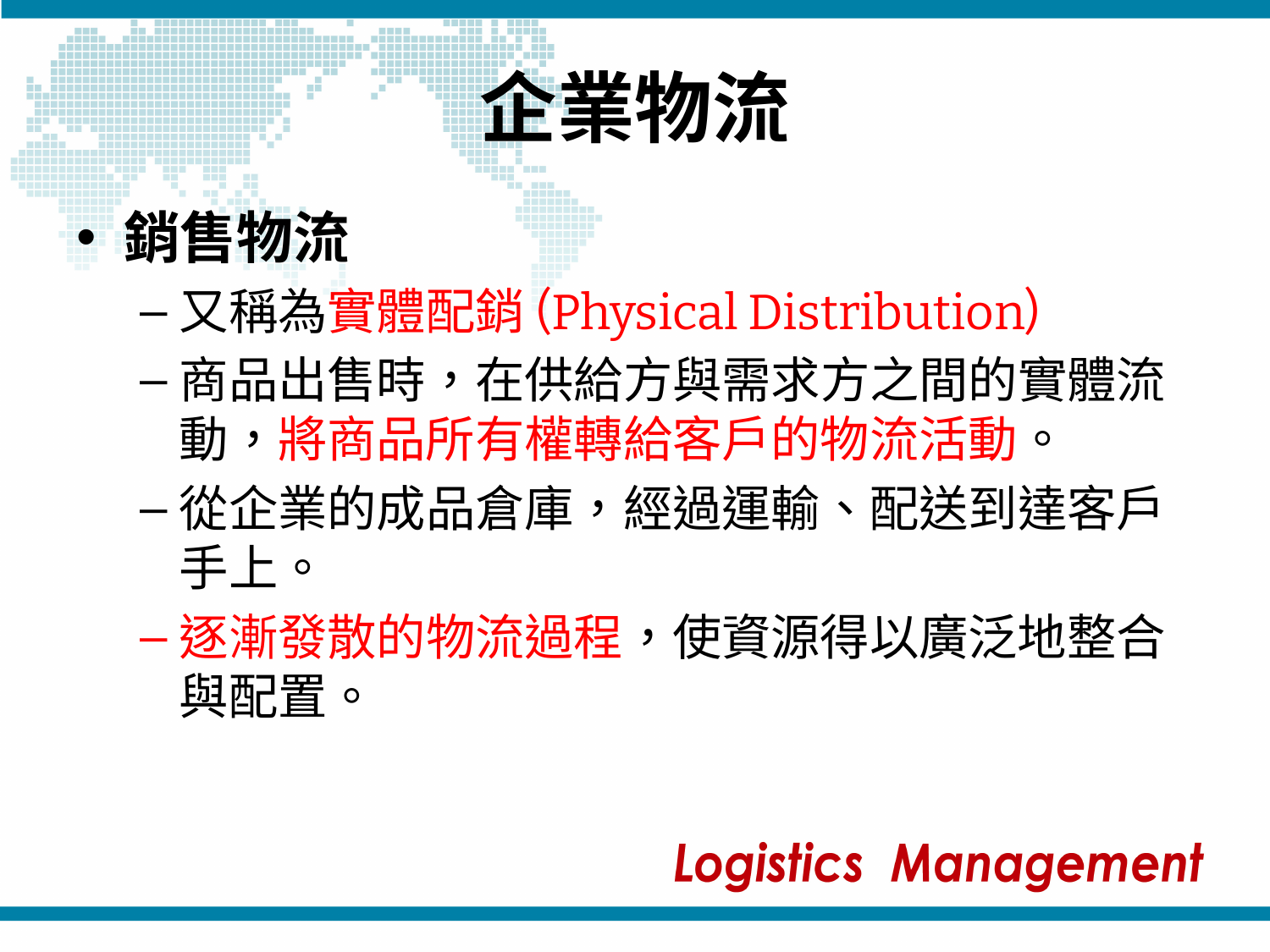

# 企業物流
銷售物流
又稱為實體配銷(Physical Distribution)
商品出售時，在供給方與需求方之間的實體流動，將商品所有權轉給客戶的物流活動。
從企業的成品倉庫，經過運輸、配送到達客戶手上。
逐漸發散的物流過程，使資源得以廣泛地整合與配置。